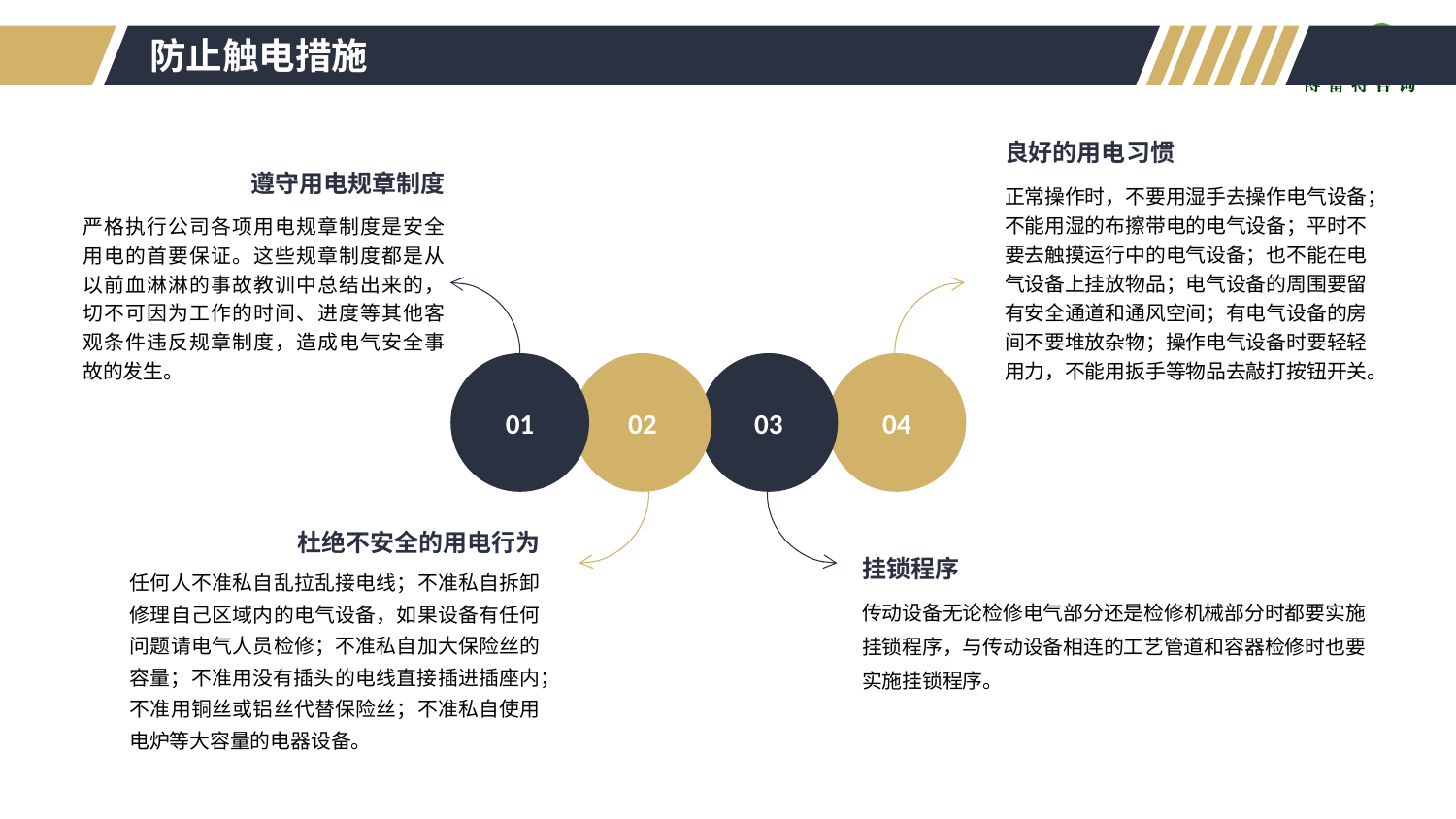

防止触电措施

良好的用电习惯
遵守用电规章制度
正常操作时，不要用湿手去操作电气设备；不能用湿的布擦带电的电气设备；平时不要去触摸运行中的电气设备；也不能在电气设备上挂放物品；电气设备的周围要留有安全通道和通风空间；有电气设备的房间不要堆放杂物；操作电气设备时要轻轻用力，不能用扳手等物品去敲打按钮开关。
严格执行公司各项用电规章制度是安全用电的首要保证。这些规章制度都是从以前血淋淋的事故教训中总结出来的，切不可因为工作的时间、进度等其他客观条件违反规章制度，造成电气安全事故的发生。

01
02
03
04

杜绝不安全的用电行为
挂锁程序
任何人不准私自乱拉乱接电线；不准私自拆卸修理自己区域内的电气设备，如果设备有任何问题请电气人员检修；不准私自加大保险丝的容量；不准用没有插头的电线直接插进插座内；不准用铜丝或铝丝代替保险丝；不准私自使用电炉等大容量的电器设备。
传动设备无论检修电气部分还是检修机械部分时都要实施挂锁程序，与传动设备相连的工艺管道和容器检修时也要实施挂锁程序。